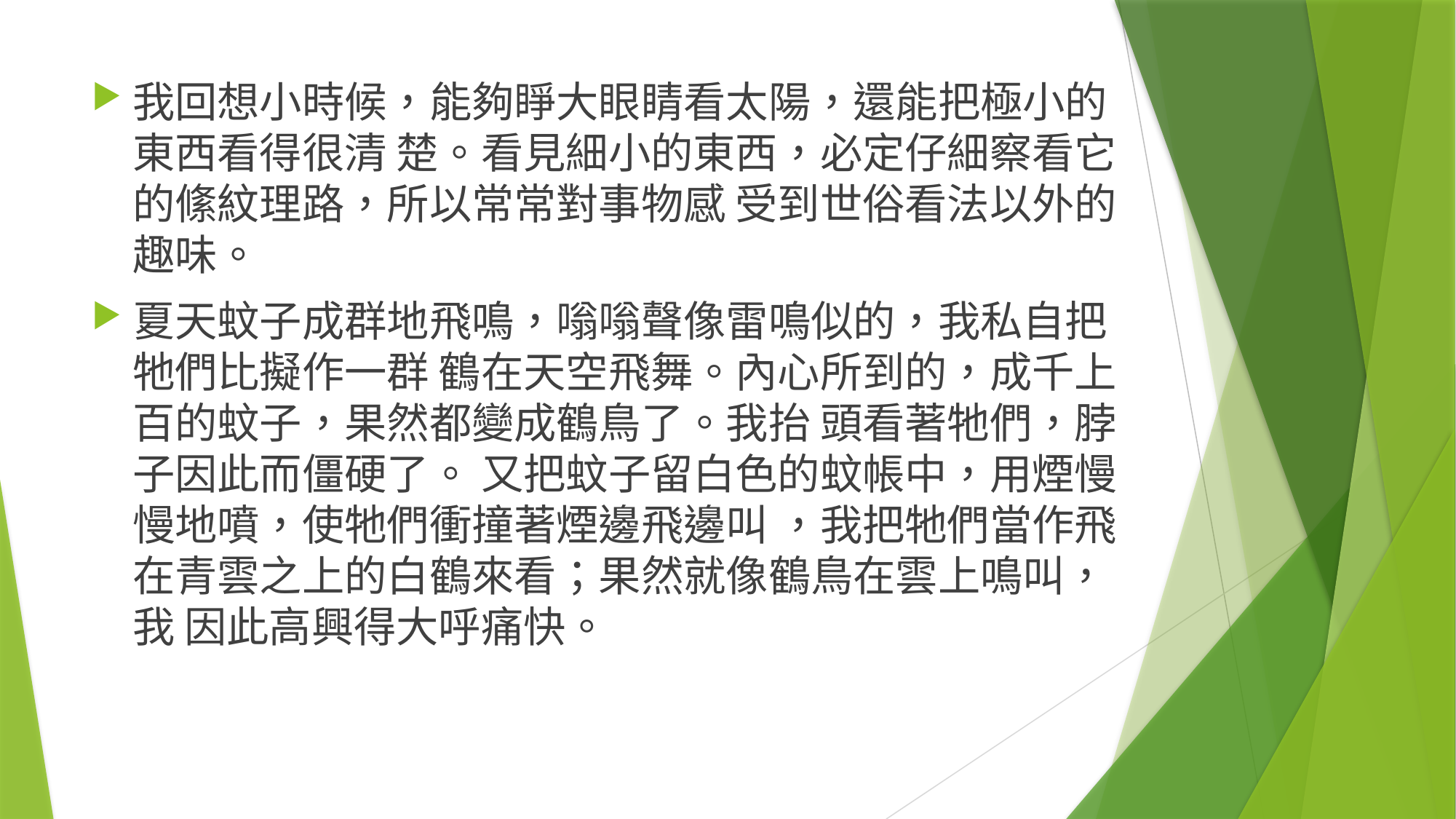

我回想小時候，能夠睜大眼睛看太陽，還能把極小的東西看得很清 楚。看見細小的東西，必定仔細察看它的絛紋理路，所以常常對事物感 受到世俗看法以外的趣味。
夏天蚊子成群地飛鳴，嗡嗡聲像雷鳴似的，我私自把牠們比擬作一群 鶴在天空飛舞。內心所到的，成千上百的蚊子，果然都變成鶴鳥了。我抬 頭看著牠們，脖子因此而僵硬了。 又把蚊子留白色的蚊帳中，用煙慢慢地噴，使牠們衝撞著煙邊飛邊叫 ，我把牠們當作飛在青雲之上的白鶴來看；果然就像鶴鳥在雲上鳴叫，我 因此高興得大呼痛快。